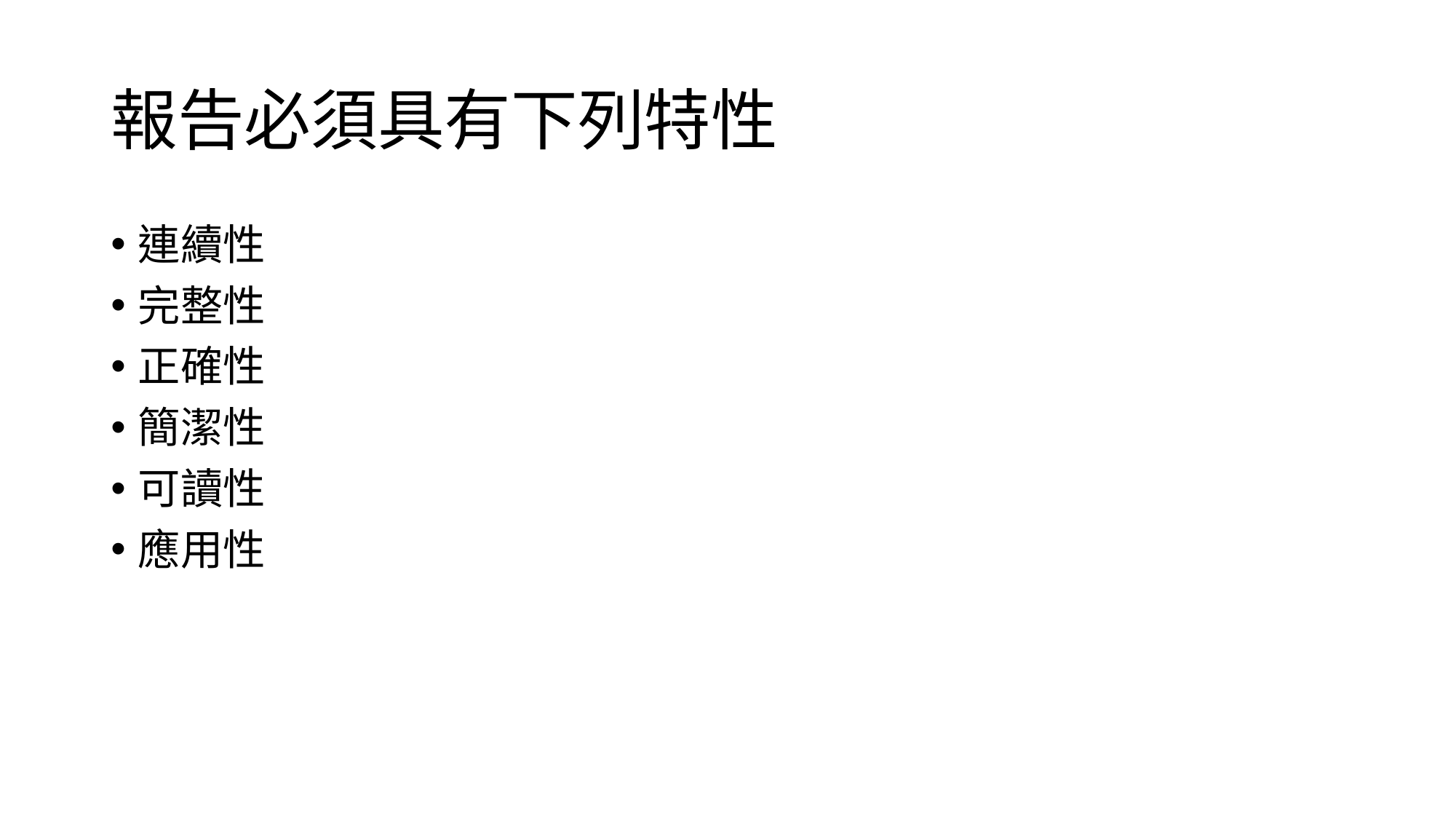

# 報告必須具有下列特性
連續性
完整性
正確性
簡潔性
可讀性
應用性